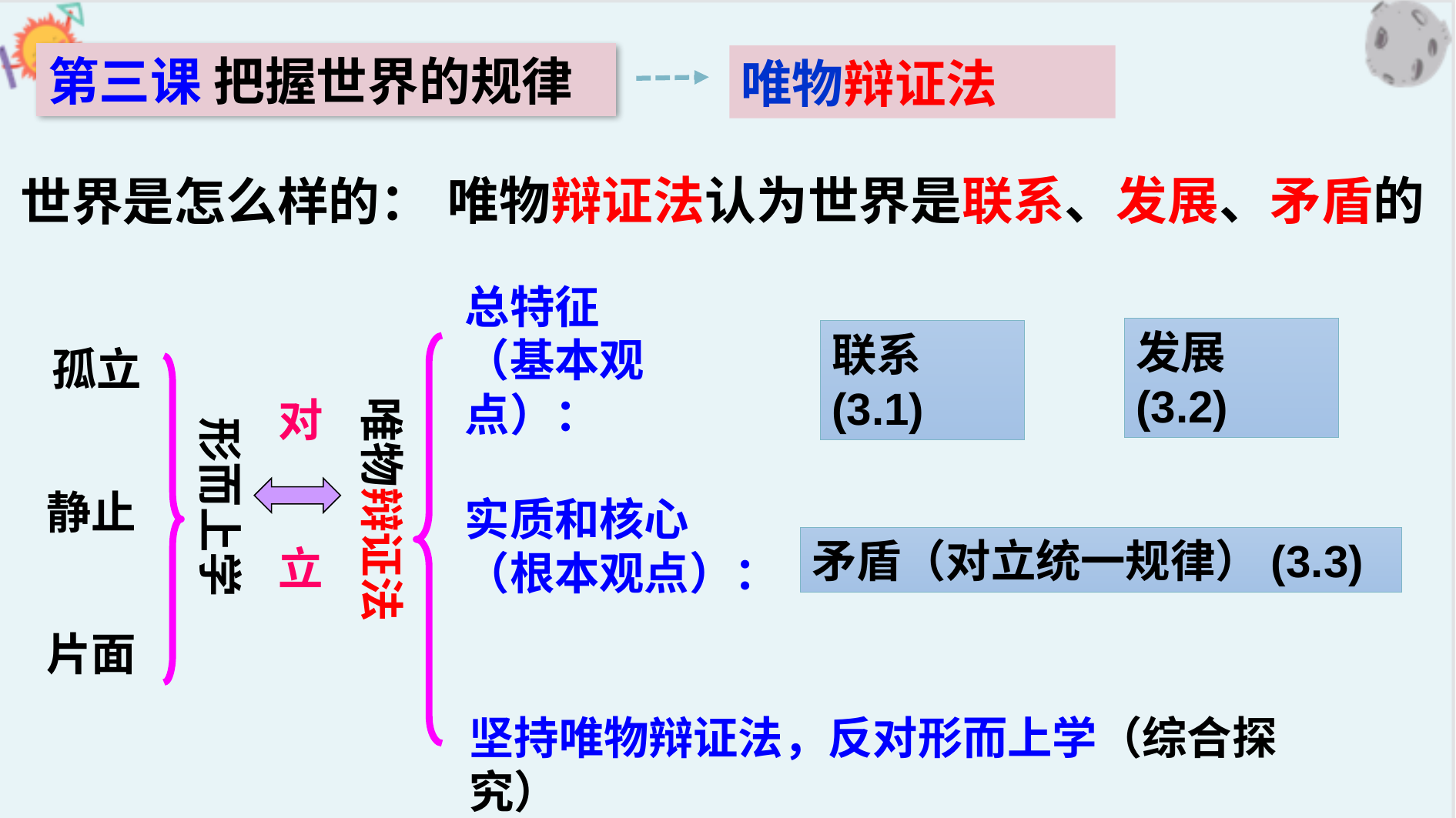

第三课 把握世界的规律
唯物辩证法
唯物辩证法认为世界是联系、发展、矛盾的
世界是怎么样的：
总特征
（基本观点）：
发展(3.2)
联系(3.1)
孤立

对

立
唯物辩证法
形而上学
静止

实质和核心
（根本观点）：
矛盾（对立统一规律）(3.3)

片面
坚持唯物辩证法，反对形而上学（综合探究）